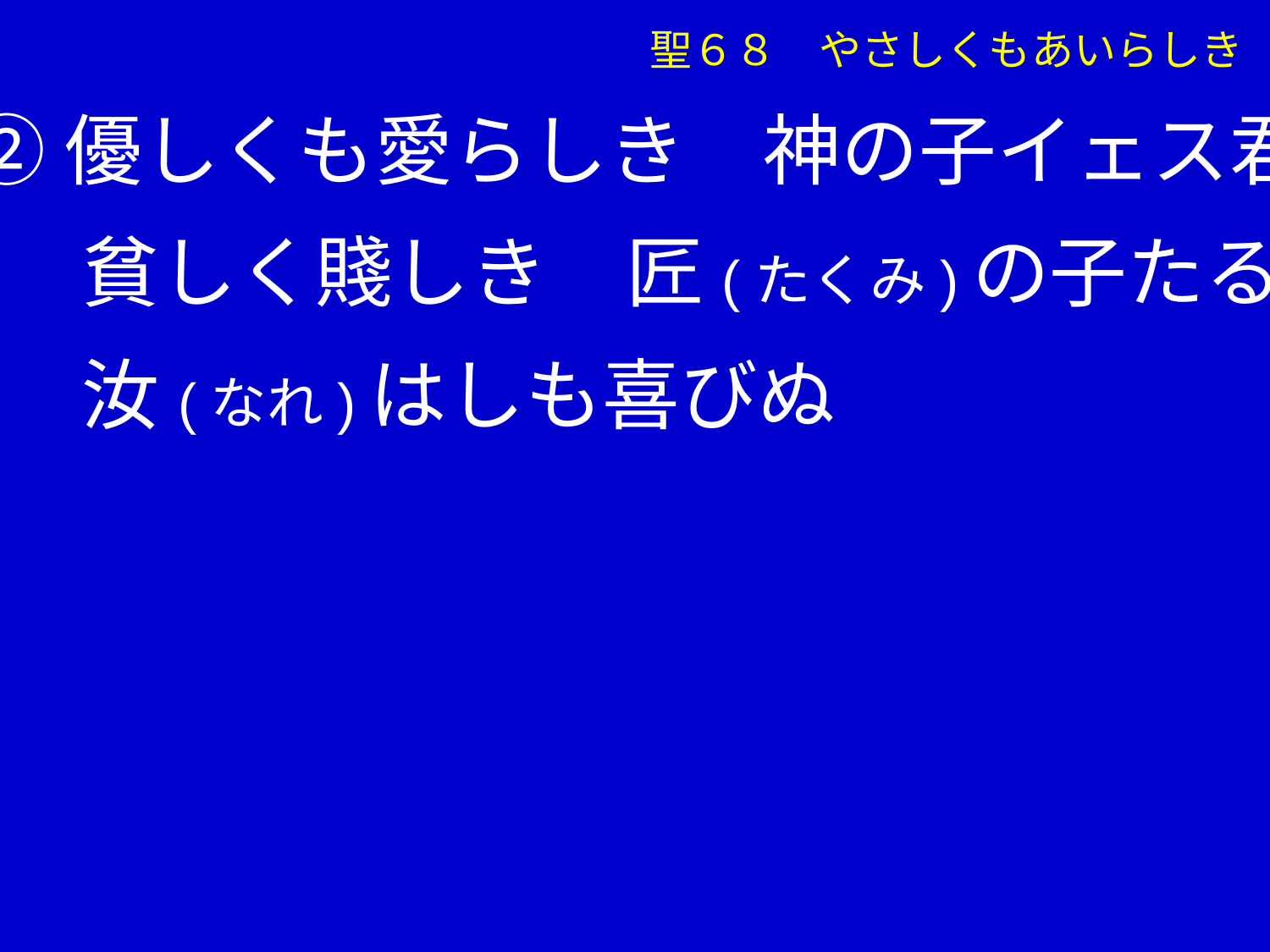

②優しくも愛らしき　神の子イェス君
 　貧しく賤しき　匠(たくみ)の子たるを
 　汝(なれ)はしも喜びぬ
聖６８　やさしくもあいらしき